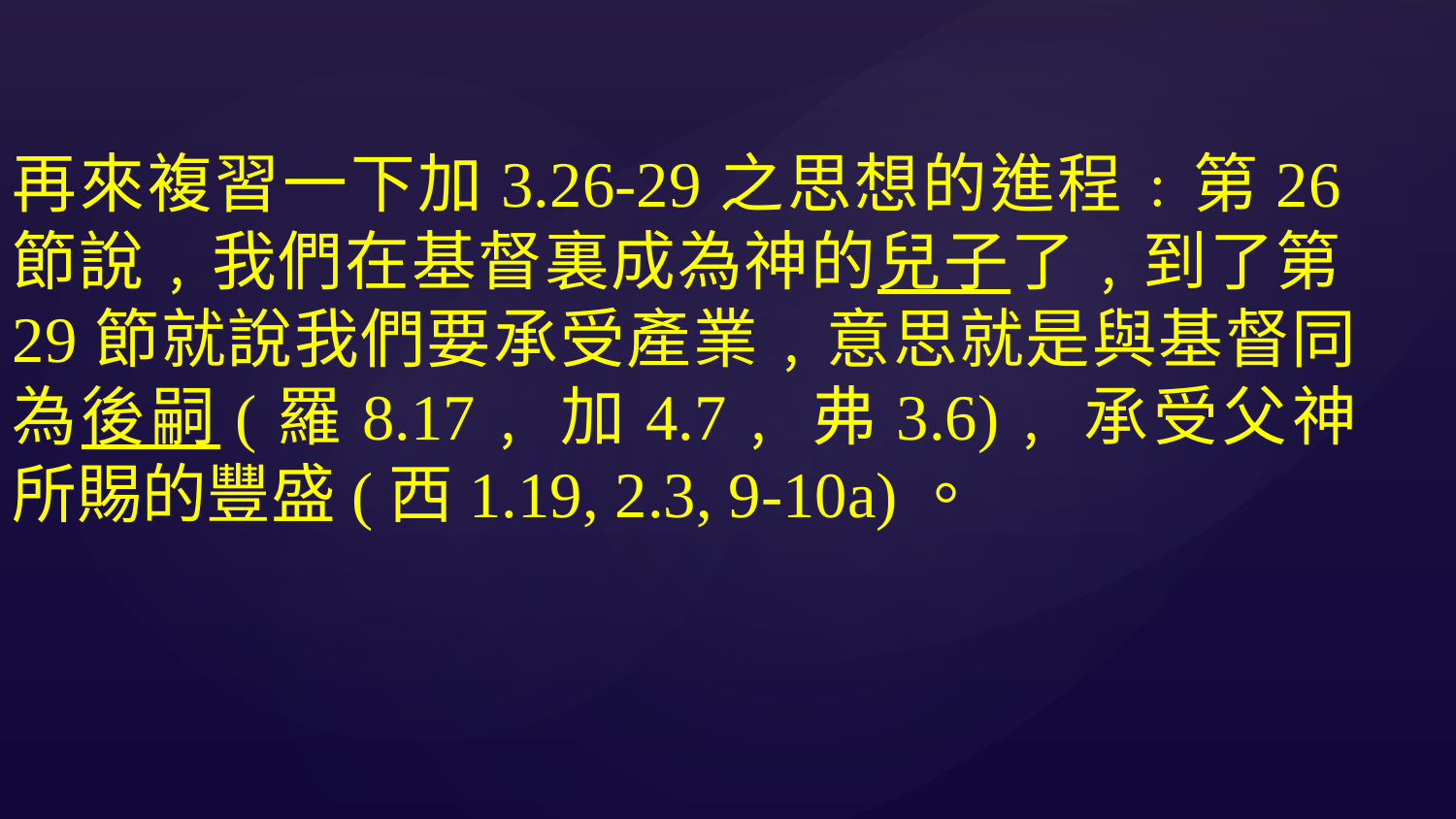

再來複習一下加3.26-29之思想的進程﹕第26節說﹐我們在基督裏成為神的兒子了﹐到了第29節就說我們要承受產業﹐意思就是與基督同為後嗣(羅8.17﹐加4.7﹐弗3.6)﹐承受父神所賜的豐盛(西1.19, 2.3, 9-10a)。